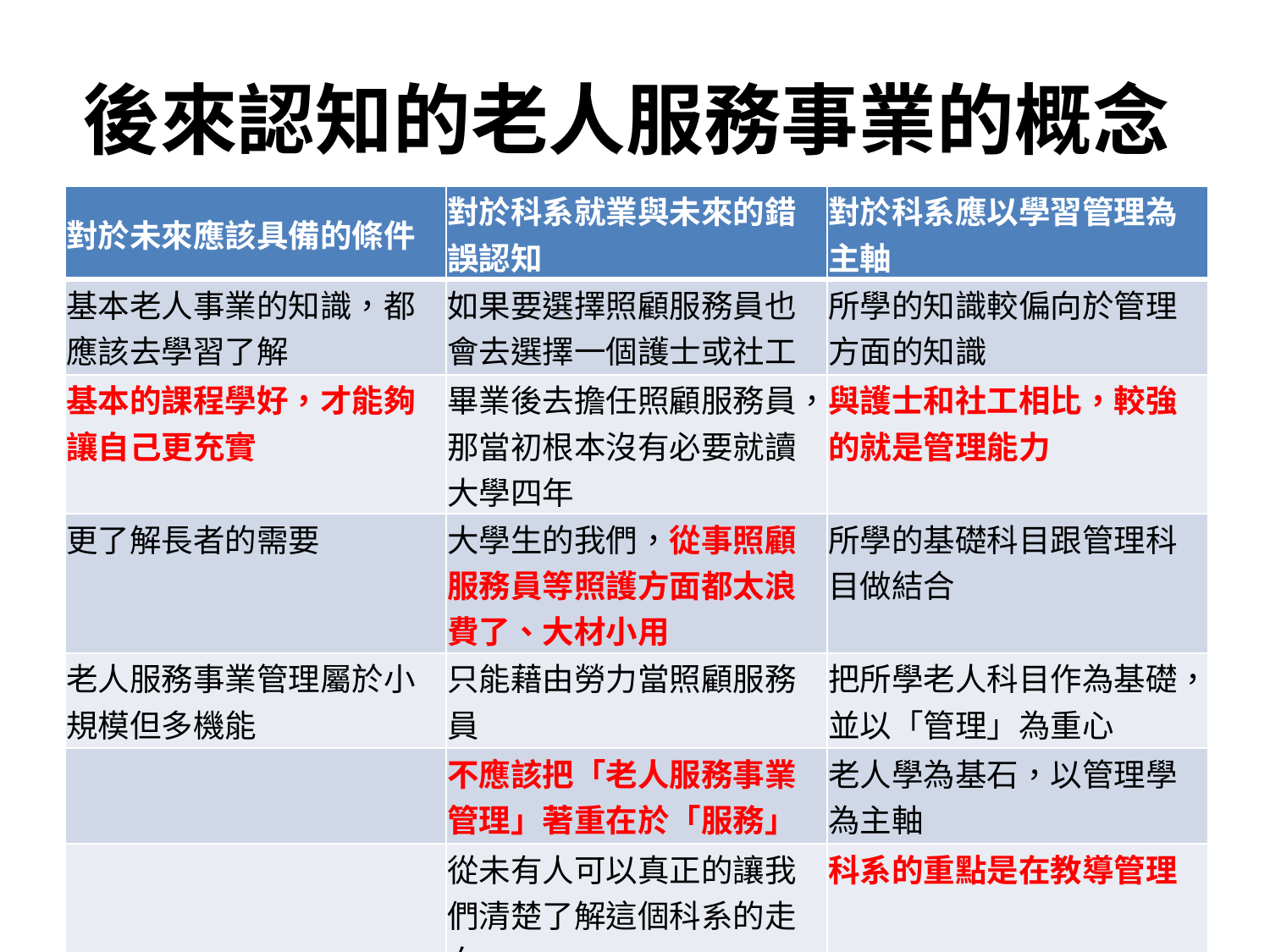

# 後來認知的老人服務事業的概念
| 對於未來應該具備的條件 | 對於科系就業與未來的錯誤認知 | 對於科系應以學習管理為主軸 |
| --- | --- | --- |
| 基本老人事業的知識，都應該去學習了解 | 如果要選擇照顧服務員也會去選擇一個護士或社工 | 所學的知識較偏向於管理方面的知識 |
| 基本的課程學好，才能夠讓自己更充實 | 畢業後去擔任照顧服務員，那當初根本沒有必要就讀大學四年 | 與護士和社工相比，較強的就是管理能力 |
| 更了解長者的需要 | 大學生的我們，從事照顧服務員等照護方面都太浪費了、大材小用 | 所學的基礎科目跟管理科目做結合 |
| 老人服務事業管理屬於小規模但多機能 | 只能藉由勞力當照顧服務員 | 把所學老人科目作為基礎，並以「管理」為重心 |
|  | 不應該把「老人服務事業管理」著重在於「服務」 | 老人學為基石，以管理學為主軸 |
|  | 從未有人可以真正的讓我們清楚了解這個科系的走向 | 科系的重點是在教導管理 |